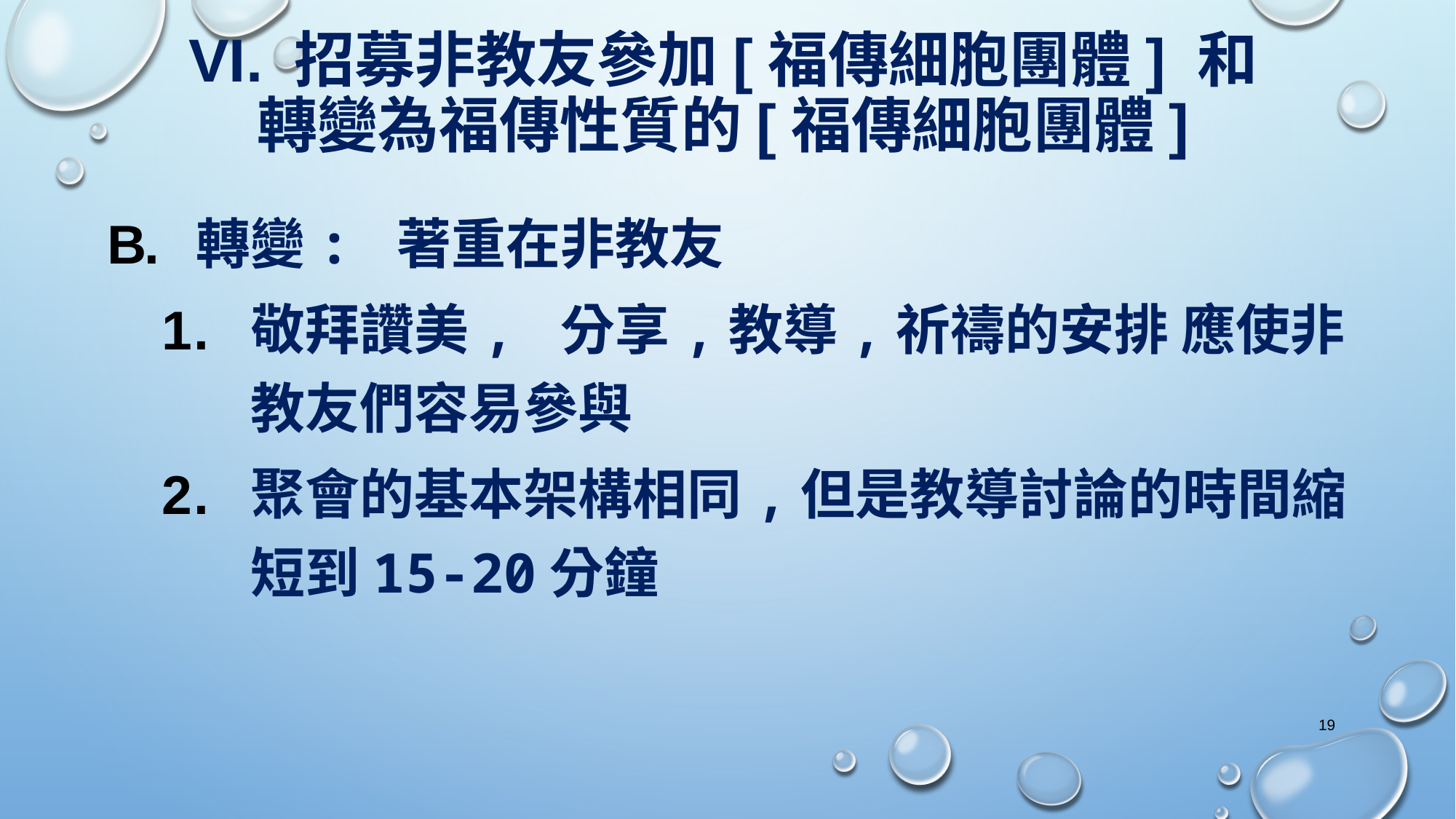

# VI. 招募非教友參加[福傳細胞團體] 和 轉變為福傳性質的[福傳細胞團體]
轉變: 著重在非教友
敬拜讚美, 分享,教導,祈禱的安排 應使非教友們容易參與
聚會的基本架構相同,但是教導討論的時間縮短到15-20分鐘
19